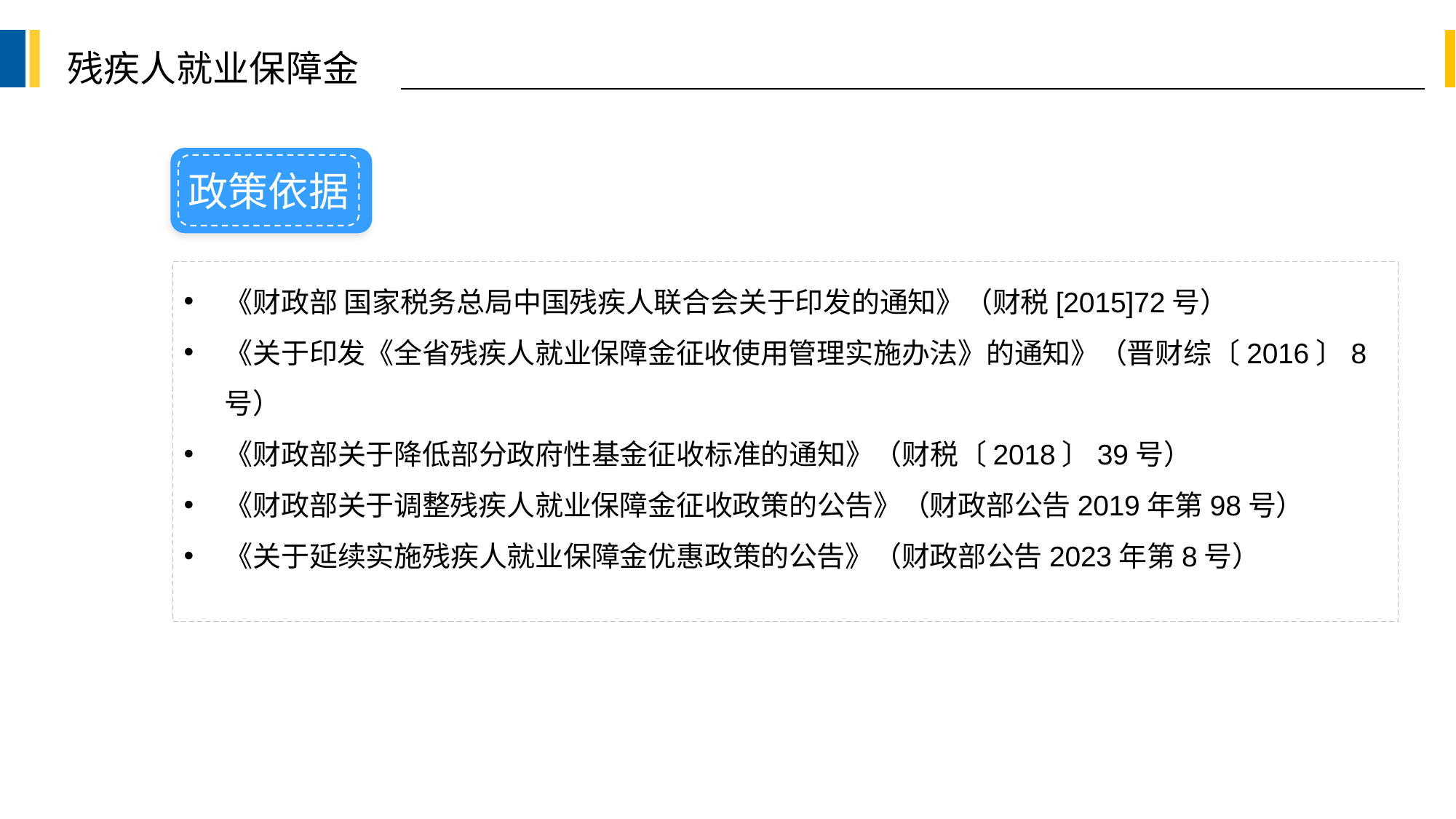

残疾人就业保障金

政策依据
《财政部 国家税务总局中国残疾人联合会关于印发的通知》（财税[2015]72号）
《关于印发《全省残疾人就业保障金征收使用管理实施办法》的通知》（晋财综〔2016〕8号）
《财政部关于降低部分政府性基金征收标准的通知》（财税〔2018〕39号）
《财政部关于调整残疾人就业保障金征收政策的公告》（财政部公告2019年第98号）
《关于延续实施残疾人就业保障金优惠政策的公告》（财政部公告2023年第8号）